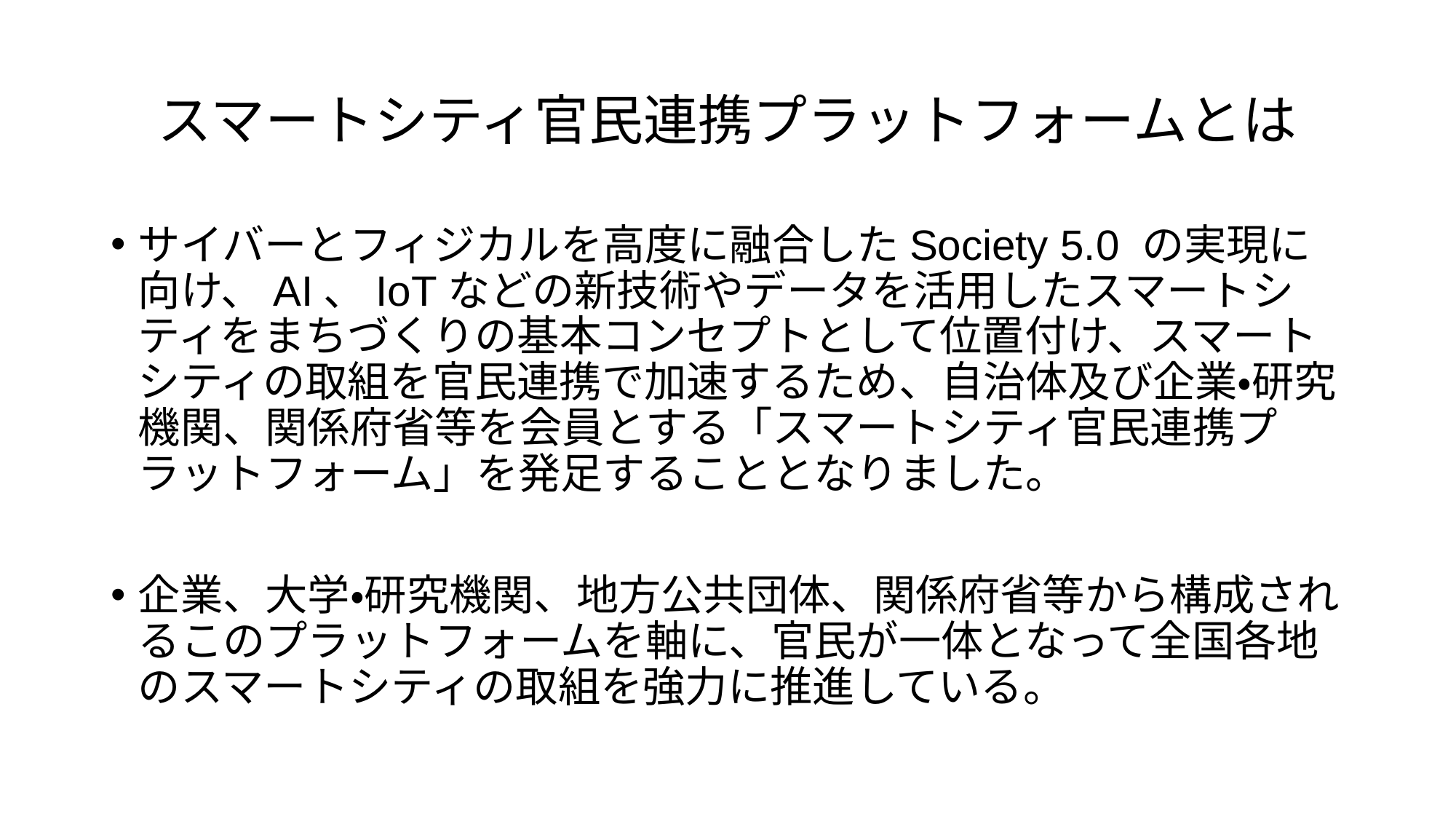

# スマートシティ官民連携プラットフォームとは
サイバーとフィジカルを高度に融合したSociety 5.0 の実現に向け、AI、IoTなどの新技術やデータを活用したスマートシティをまちづくりの基本コンセプトとして位置付け、スマートシティの取組を官民連携で加速するため、自治体及び企業・研究機関、関係府省等を会員とする「スマートシティ官民連携プラットフォーム」を発足することとなりました。

企業、大学・研究機関、地方公共団体、関係府省等から構成されるこのプラットフォームを軸に、官民が一体となって全国各地のスマートシティの取組を強力に推進している。